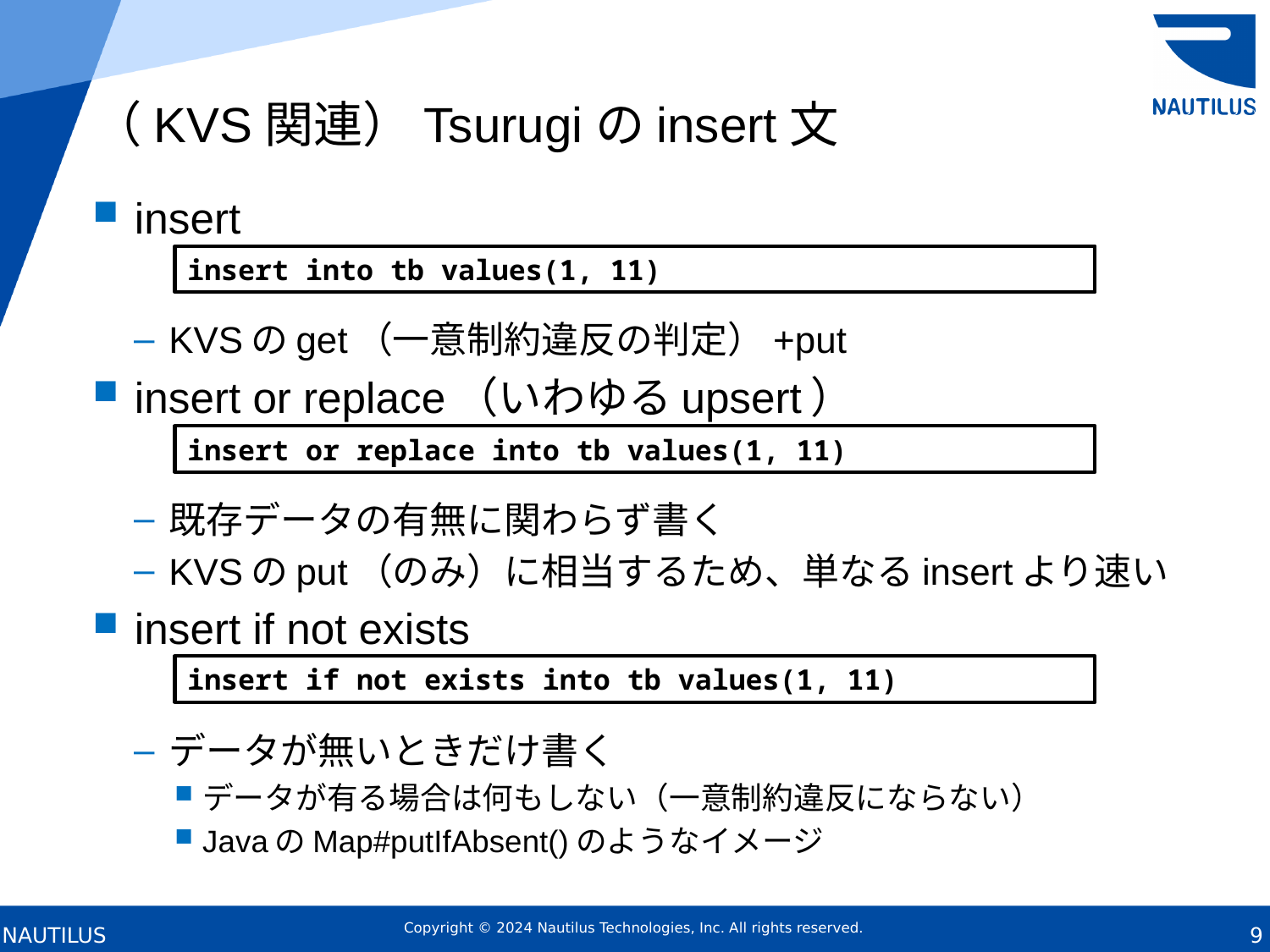

# （KVS関連）Tsurugiのinsert文
insert

KVSのget（一意制約違反の判定）+put
insert or replace（いわゆるupsert）

既存データの有無に関わらず書く
KVSのput（のみ）に相当するため、単なるinsertより速い
insert if not exists

データが無いときだけ書く
データが有る場合は何もしない（一意制約違反にならない）
JavaのMap#putIfAbsent()のようなイメージ
insert into tb values(1, 11)
insert or replace into tb values(1, 11)
insert if not exists into tb values(1, 11)